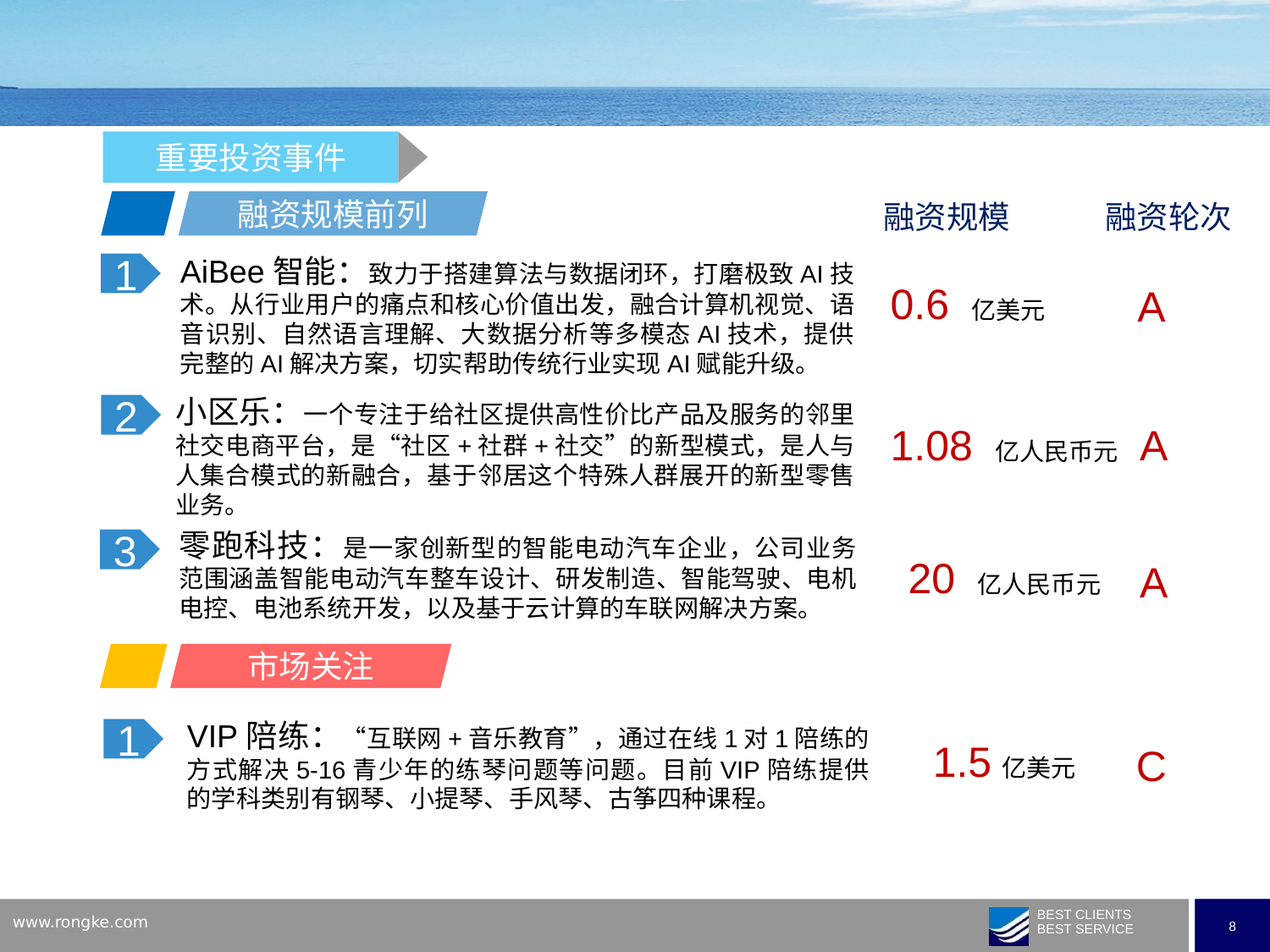

重要投资事件

融资规模前列
融资规模
融资轮次
AiBee智能：致力于搭建算法与数据闭环，打磨极致AI技术。从行业用户的痛点和核心价值出发，融合计算机视觉、语音识别、自然语言理解、大数据分析等多模态AI技术，提供完整的AI解决方案，切实帮助传统行业实现AI赋能升级。
1
0.6 亿美元
A
小区乐：一个专注于给社区提供高性价比产品及服务的邻里社交电商平台，是“社区+社群+社交”的新型模式，是人与人集合模式的新融合，基于邻居这个特殊人群展开的新型零售业务。
2
1.08 亿人民币元
A
零跑科技：是一家创新型的智能电动汽车企业，公司业务范围涵盖智能电动汽车整车设计、研发制造、智能驾驶、电机电控、电池系统开发，以及基于云计算的车联网解决方案。
3
20 亿人民币元
A

市场关注
VIP陪练：“互联网+音乐教育”，通过在线1对1陪练的方式解决5-16青少年的练琴问题等问题。目前VIP陪练提供的学科类别有钢琴、小提琴、手风琴、古筝四种课程。
1
1.5亿美元
C